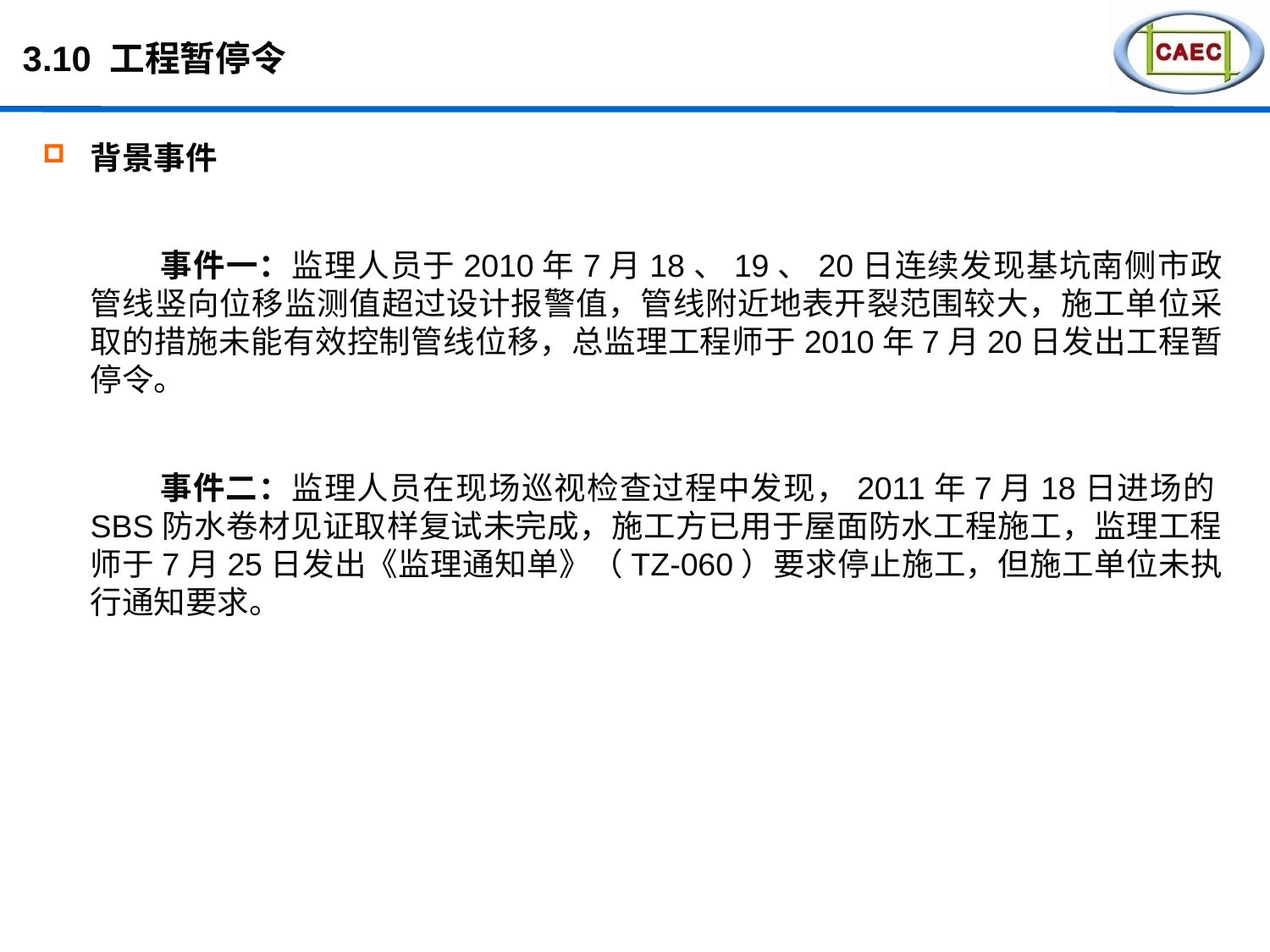

# 3.10 工程暂停令
背景事件

事件一：监理人员于2010年7月18、19、20日连续发现基坑南侧市政管线竖向位移监测值超过设计报警值，管线附近地表开裂范围较大，施工单位采取的措施未能有效控制管线位移，总监理工程师于2010年7月20日发出工程暂停令。

事件二：监理人员在现场巡视检查过程中发现，2011年7月18日进场的SBS防水卷材见证取样复试未完成，施工方已用于屋面防水工程施工，监理工程师于7月25日发出《监理通知单》（TZ-060）要求停止施工，但施工单位未执行通知要求。